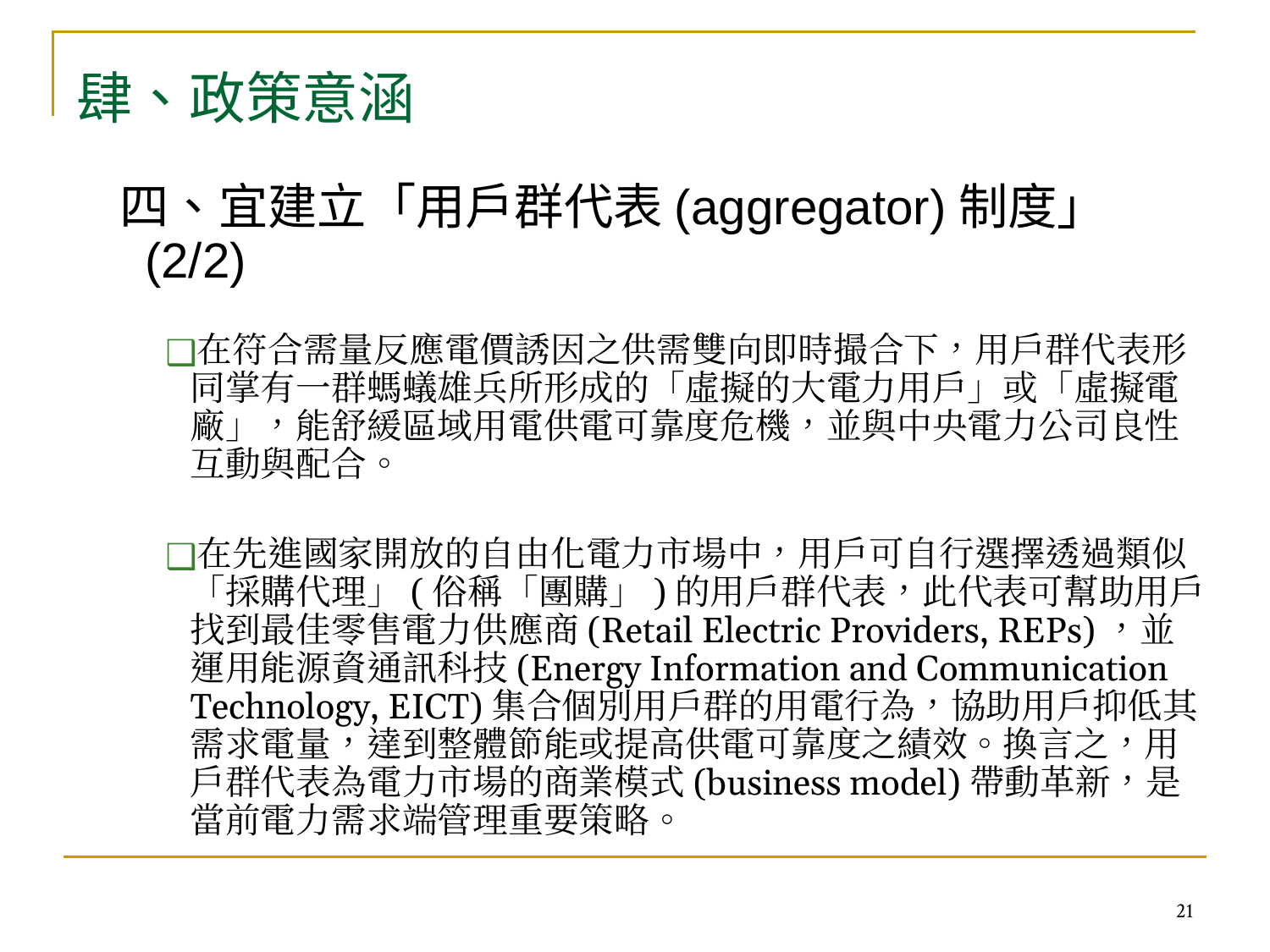

肆、政策意涵
四、宜建立「用戶群代表(aggregator)制度」(2/2)

在符合需量反應電價誘因之供需雙向即時撮合下，用戶群代表形同掌有一群螞蟻雄兵所形成的「虛擬的大電力用戶」或「虛擬電廠」，能舒緩區域用電供電可靠度危機，並與中央電力公司良性互動與配合。

在先進國家開放的自由化電力市場中，用戶可自行選擇透過類似「採購代理」(俗稱「團購」)的用戶群代表，此代表可幫助用戶找到最佳零售電力供應商(Retail Electric Providers, REPs)，並運用能源資通訊科技(Energy Information and Communication Technology, EICT)集合個別用戶群的用電行為，協助用戶抑低其需求電量，達到整體節能或提高供電可靠度之績效。換言之，用戶群代表為電力市場的商業模式(business model)帶動革新，是當前電力需求端管理重要策略。

21